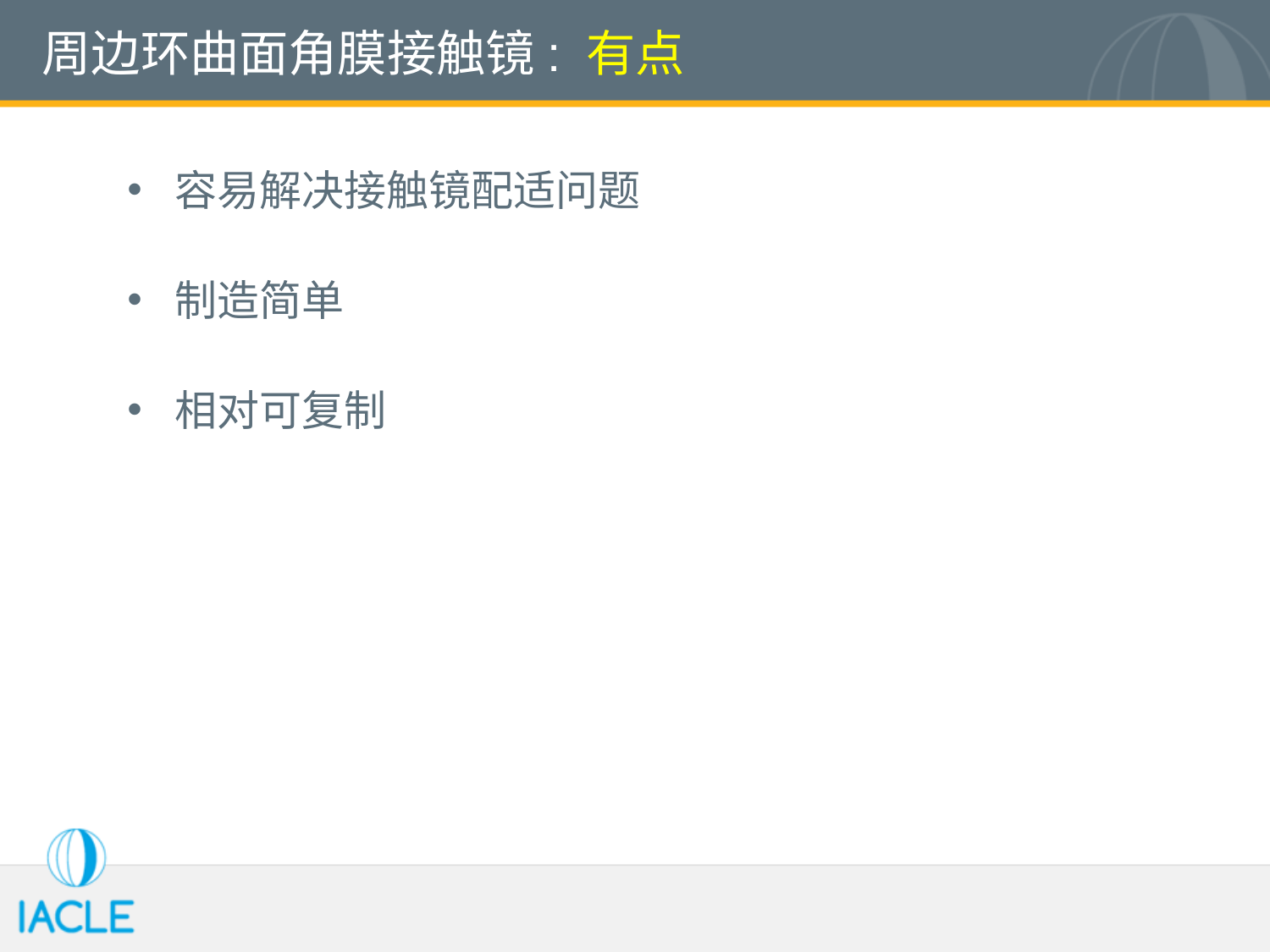

# 周边环曲面角膜接触镜: 有点

容易解决接触镜配适问题
制造简单
相对可复制